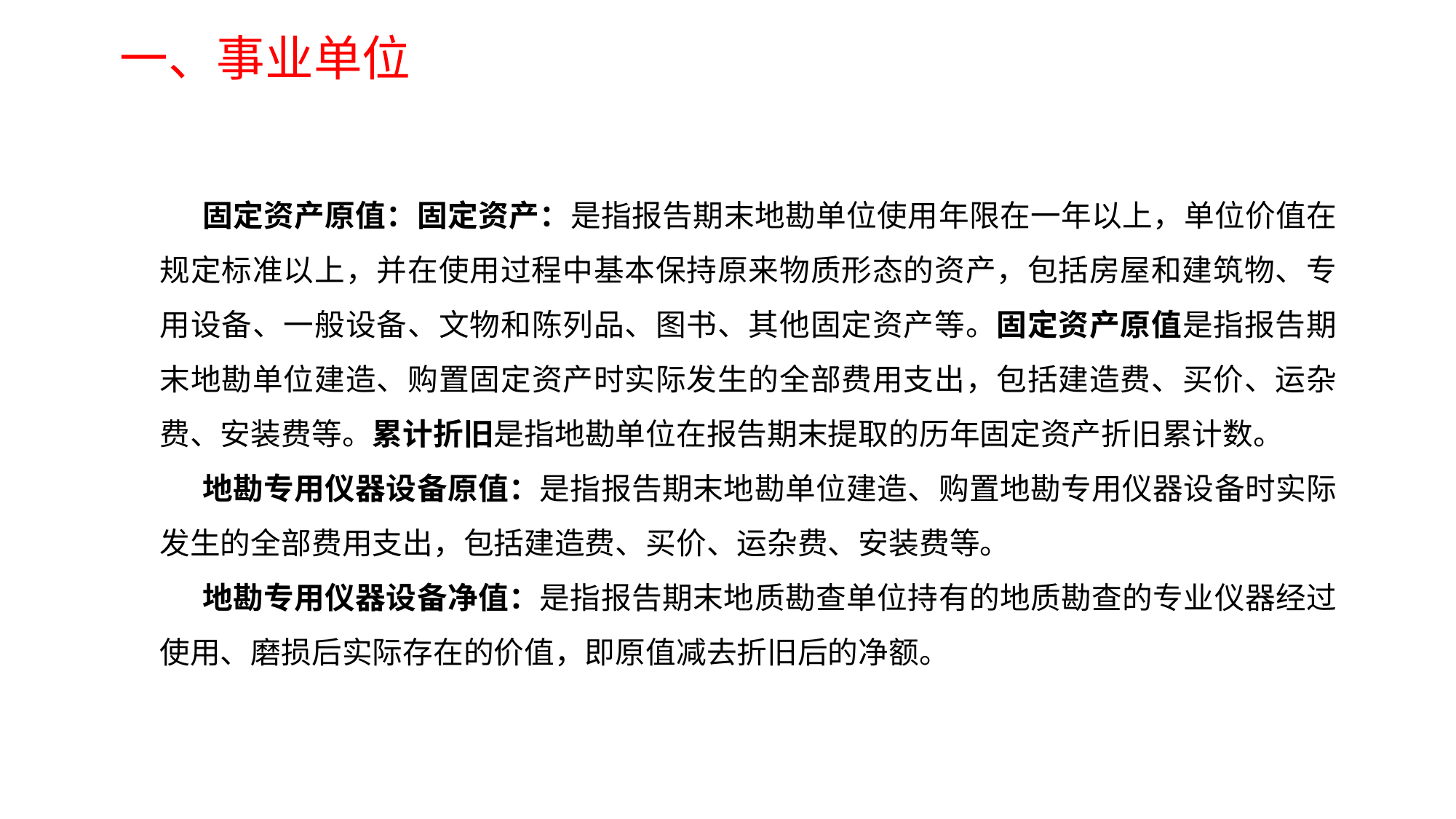

一、事业单位
固定资产原值：固定资产：是指报告期末地勘单位使用年限在一年以上，单位价值在规定标准以上，并在使用过程中基本保持原来物质形态的资产，包括房屋和建筑物、专用设备、一般设备、文物和陈列品、图书、其他固定资产等。固定资产原值是指报告期末地勘单位建造、购置固定资产时实际发生的全部费用支出，包括建造费、买价、运杂费、安装费等。累计折旧是指地勘单位在报告期末提取的历年固定资产折旧累计数。
地勘专用仪器设备原值：是指报告期末地勘单位建造、购置地勘专用仪器设备时实际发生的全部费用支出，包括建造费、买价、运杂费、安装费等。
地勘专用仪器设备净值：是指报告期末地质勘查单位持有的地质勘查的专业仪器经过使用、磨损后实际存在的价值，即原值减去折旧后的净额。